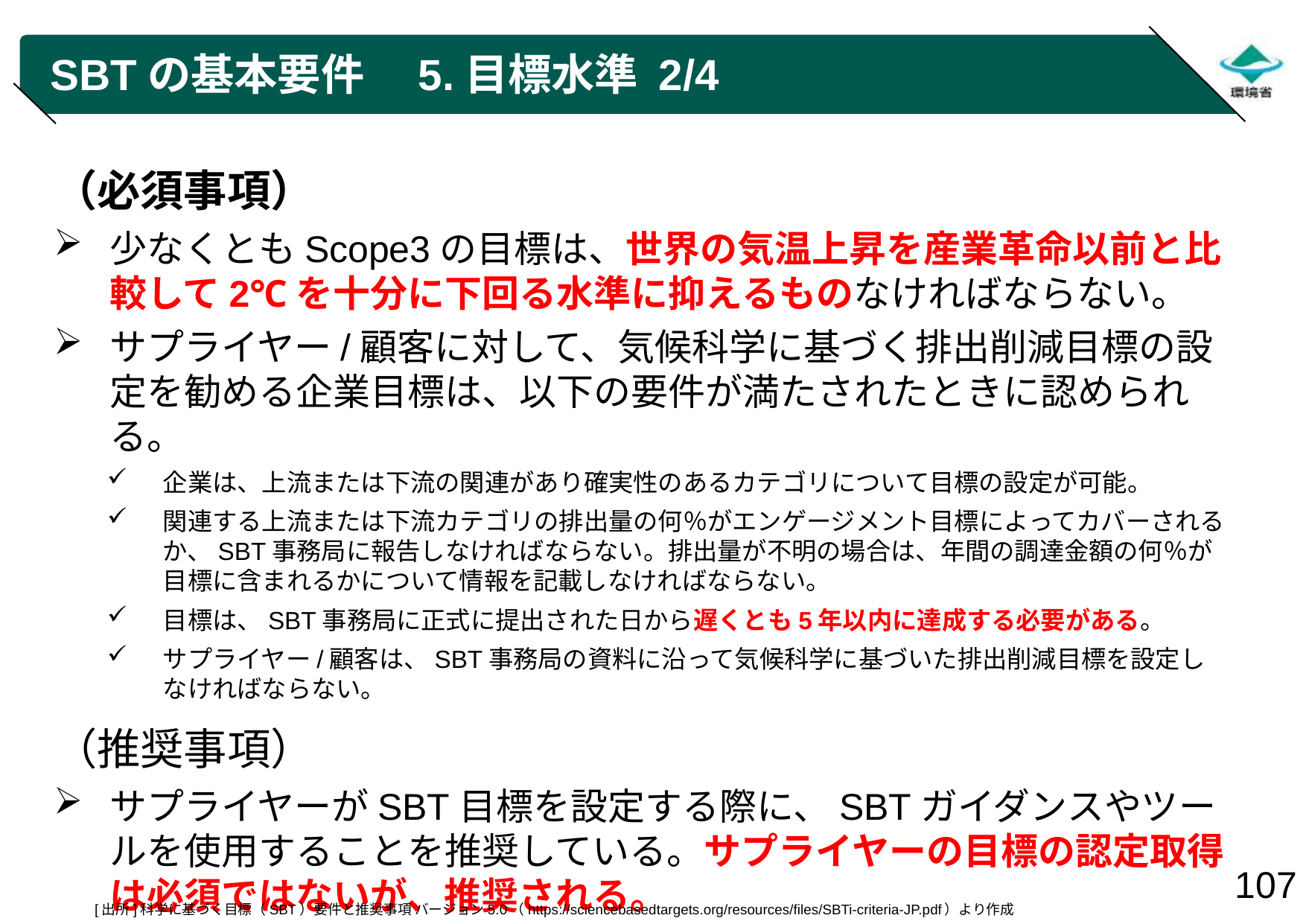

# SBTの基本要件　5.目標水準 2/4
（必須事項）
少なくともScope3の目標は、世界の気温上昇を産業革命以前と比較して2℃を十分に下回る水準に抑えるものなければならない。
サプライヤー/顧客に対して、気候科学に基づく排出削減目標の設定を勧める企業目標は、以下の要件が満たされたときに認められる。
企業は、上流または下流の関連があり確実性のあるカテゴリについて目標の設定が可能。
関連する上流または下流カテゴリの排出量の何％がエンゲージメント目標によってカバーされるか、SBT事務局に報告しなければならない。排出量が不明の場合は、年間の調達金額の何％が目標に含まれるかについて情報を記載しなければならない。
目標は、SBT事務局に正式に提出された日から遅くとも5年以内に達成する必要がある。
サプライヤー/顧客は、SBT事務局の資料に沿って気候科学に基づいた排出削減目標を設定しなければならない。
（推奨事項）
サプライヤーがSBT目標を設定する際に、SBTガイダンスやツールを使用することを推奨している。サプライヤーの目標の認定取得は必須ではないが、推奨される。
[出所]科学に基づく目標（SBT）要件と推奨事項 バージョン5.0（https://sciencebasedtargets.org/resources/files/SBTi-criteria-JP.pdf）より作成